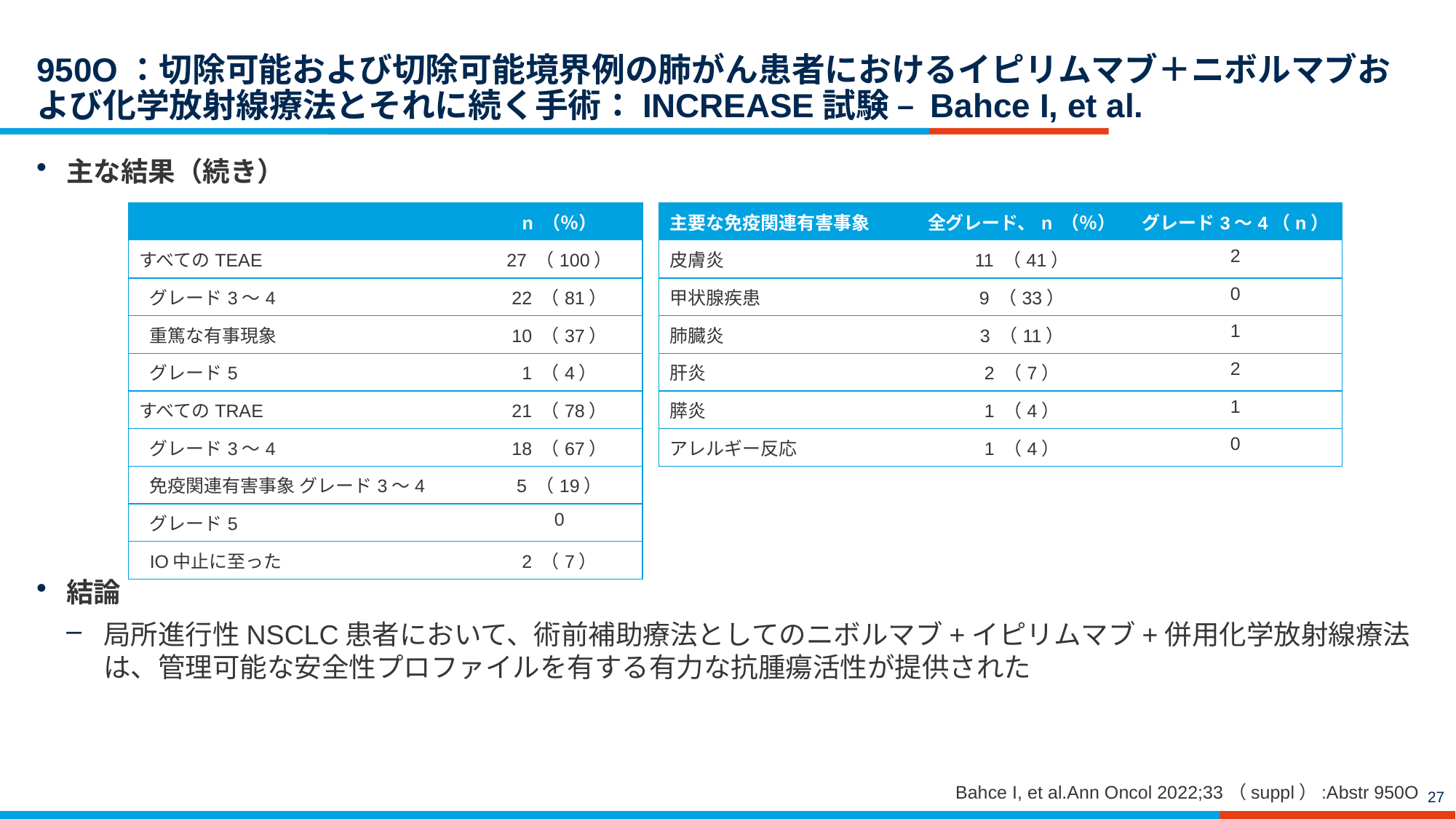

# 950O：切除可能および切除可能境界例の肺がん患者におけるイピリムマブ＋ニボルマブおよび化学放射線療法とそれに続く手術：INCREASE試験 – Bahce I, et al.
主な結果（続き）
結論
局所進行性NSCLC患者において、術前補助療法としてのニボルマブ+イピリムマブ+併用化学放射線療法は、管理可能な安全性プロファイルを有する有力な抗腫瘍活性が提供された
|  | n （％） |
| --- | --- |
| すべてのTEAE | 27 （100） |
| グレード3～4 | 22 （81） |
| 重篤な有事現象 | 10 （37） |
| グレード5 | 1 （4） |
| すべてのTRAE | 21 （78） |
| グレード3～4 | 18 （67） |
| 免疫関連有害事象 グレード3～4 | 5 （19） |
| グレード5 | 0 |
| IO中止に至った | 2 （7） |
| 主要な免疫関連有害事象 | 全グレード、n （％） | グレード3～4（n） |
| --- | --- | --- |
| 皮膚炎 | 11 （41） | 2 |
| 甲状腺疾患 | 9 （33） | 0 |
| 肺臓炎 | 3 （11） | 1 |
| 肝炎 | 2 （7） | 2 |
| 膵炎 | 1 （4） | 1 |
| アレルギー反応 | 1 （4） | 0 |
Bahce I, et al.Ann Oncol 2022;33（suppl）:Abstr 950O